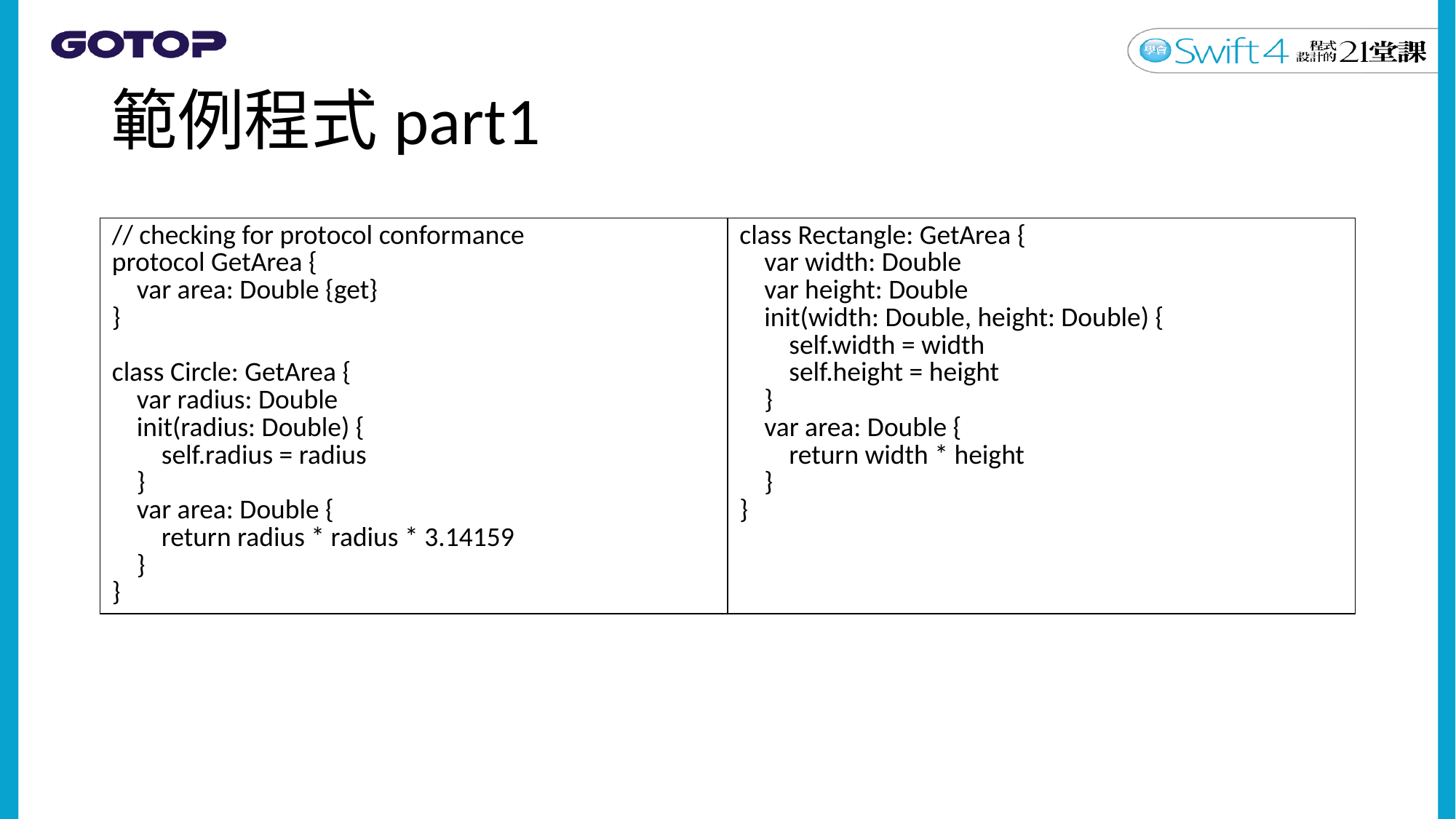

# 範例程式part1
| // checking for protocol conformance protocol GetArea { var area: Double {get} } class Circle: GetArea { var radius: Double init(radius: Double) { self.radius = radius } var area: Double { return radius \* radius \* 3.14159 } } | class Rectangle: GetArea { var width: Double var height: Double init(width: Double, height: Double) { self.width = width self.height = height } var area: Double { return width \* height } } |
| --- | --- |